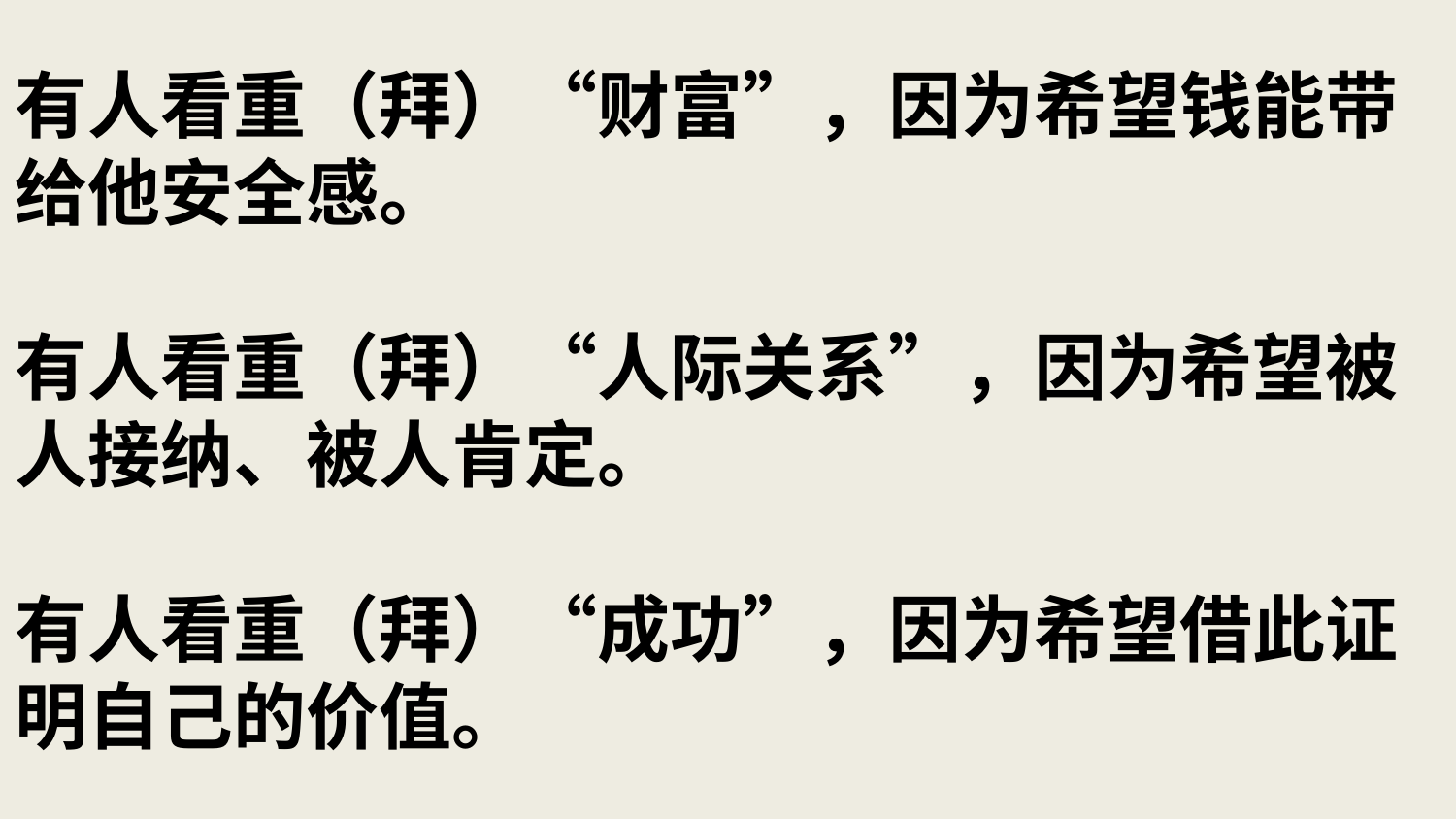

# 有人看重（拜）“财富”，因为希望钱能带给他安全感。 有人看重（拜）“人际关系”，因为希望被人接纳、被人肯定。 有人看重（拜）“成功”，因为希望借此证明自己的价值。